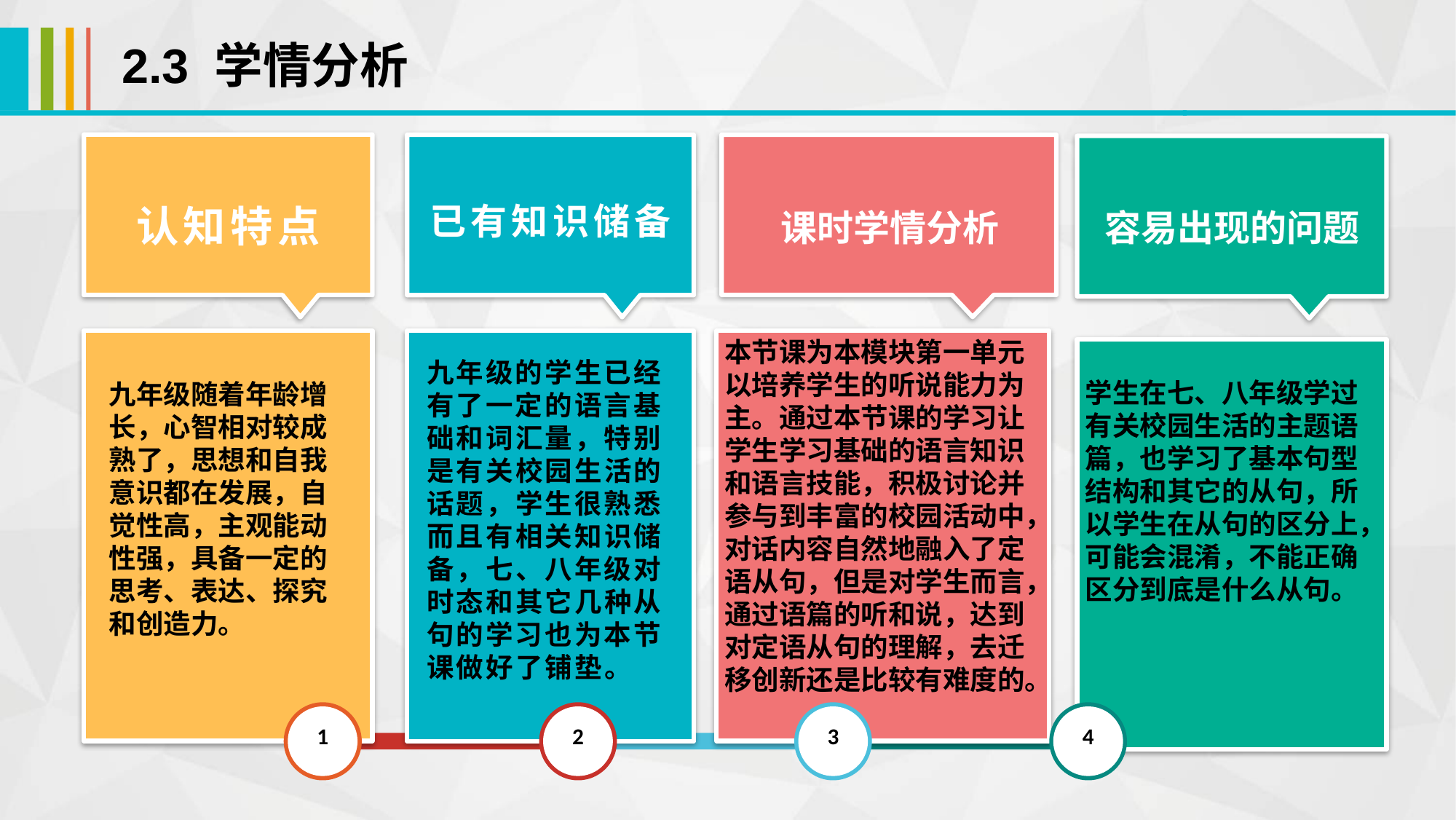

2.3 学情分析

认知特点

本节课为本模块第一单元以培养学生的听说能力为主。通过本节课的学习让学生学习基础的语言知识和语言技能，积极讨论并  参与到丰富的校园活动中，对话内容自然地融入了定语从句，但是对学生而言，通过语篇的听和说，达到对定语从句的理解，去迁移创新还是比较有难度的。

已有知识储备

学生在七、八年级学过有关校园生活的主题语篇，也学习了基本句型结构和其它的从句，所以学生在从句的区分上，可能会混淆，不能正确区分到底是什么从句。

课时学情分析

容易出现的问题
九年级的学生已经有了一定的语言基础和词汇量，特别是有关校园生活的话题，学生很熟悉而且有相关知识储备，七、八年级对时态和其它几种从句的学习也为本节课做好了铺垫。
九年级随着年龄增长，心智相对较成熟了，思想和自我意识都在发展，自觉性高，主观能动性强，具备一定的思考、表达、探究和创造力。

1

2

3

4